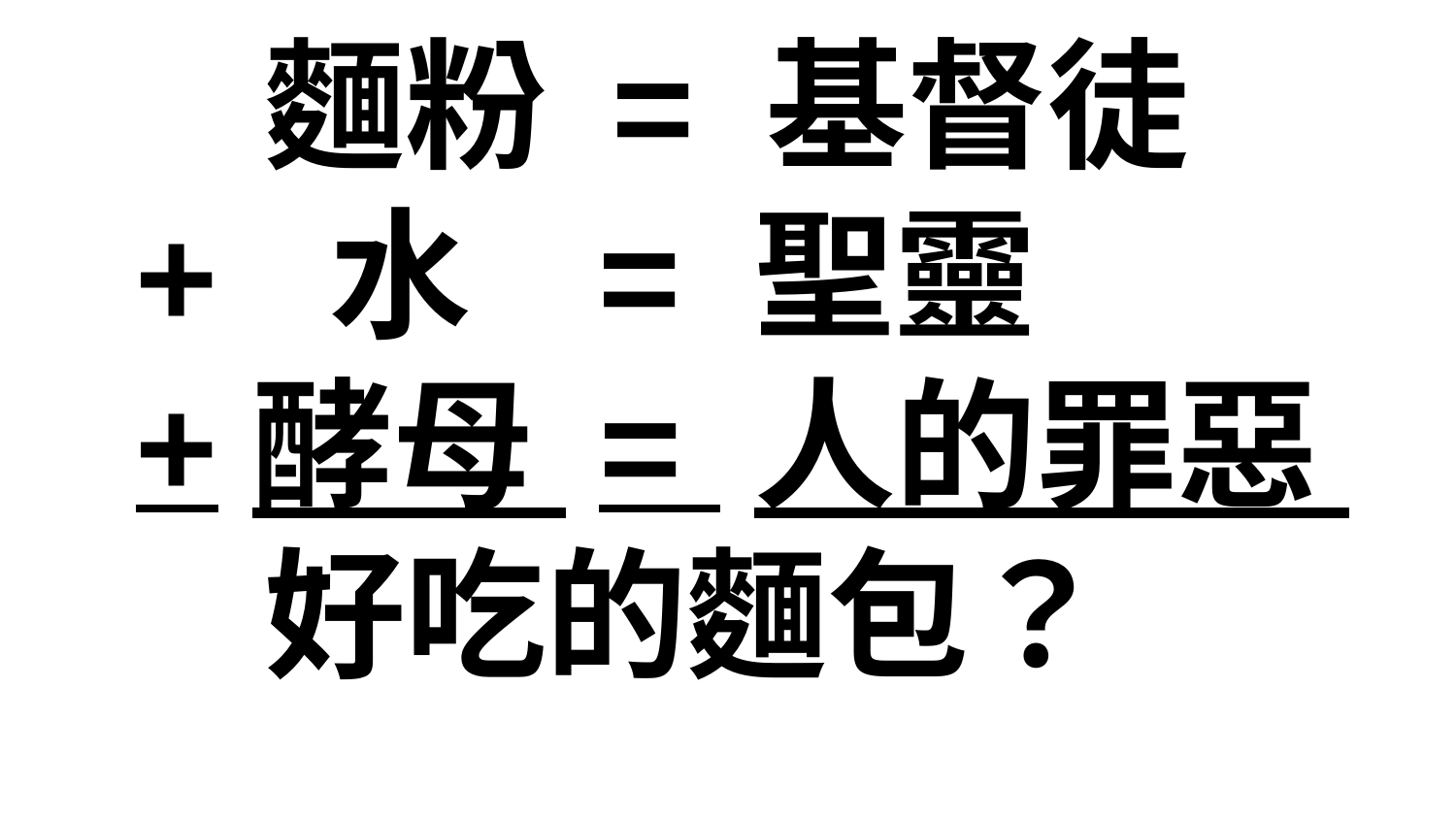

麵粉 = 基督徒
+  水   = 聖靈
+酵母 = 人的罪惡
   好吃的麵包？